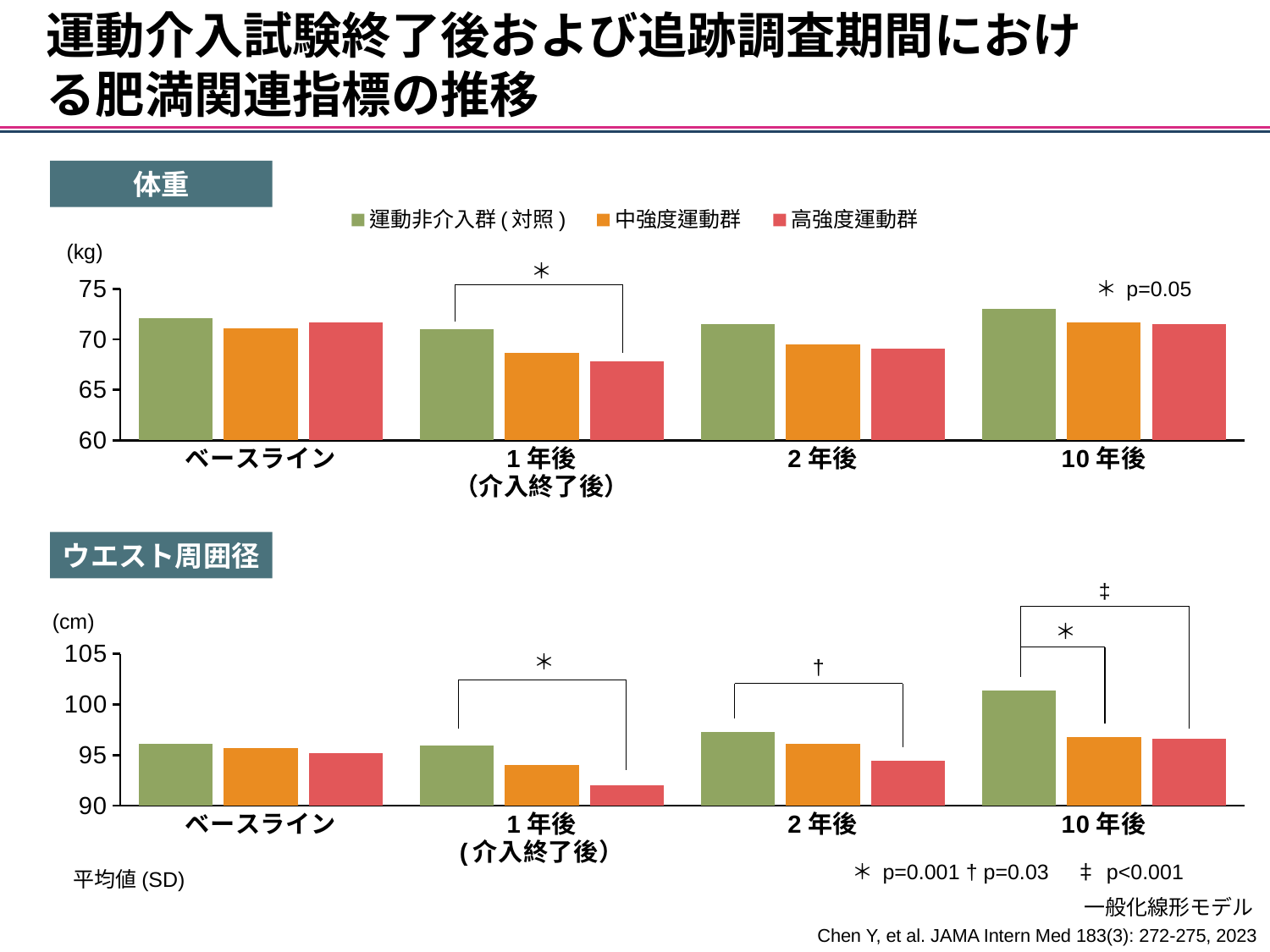

運動介入試験終了後および追跡調査期間における肥満関連指標の推移

### Chart

| Category | 運動非介入群(対照) | 中強度運動群 | 高強度運動群 |
|---|---|---|---|
| ベースライン | 72.1 | 71.1 | 71.7 |
| 1年後
（介入終了後） | 71.0 | 68.7 | 67.8 |
| 2年後 | 71.5 | 69.5 | 69.1 |
| 10年後 | 73.0 | 71.7 | 71.5 |
(kg)
＊
体重
＊ p=0.05

### Chart

| Category | 運動非介入群(対照) | 中強度運動群 | 高強度運動群 |
|---|---|---|---|
| ベースライン | 96.1 | 95.7 | 95.2 |
| 1年後
(介入終了後） | 95.9 | 94.0 | 92.0 |
| 2年後 | 97.3 | 96.1 | 94.4 |
| 10年後 | 101.4 | 96.8 | 96.6 |
‡
＊
(cm)
＊
†
ウエスト周囲径
＊ p=0.001 † p=0.03　‡ p<0.001
平均値(SD)
一般化線形モデル
Chen Y, et al. JAMA Intern Med 183(3): 272-275, 2023